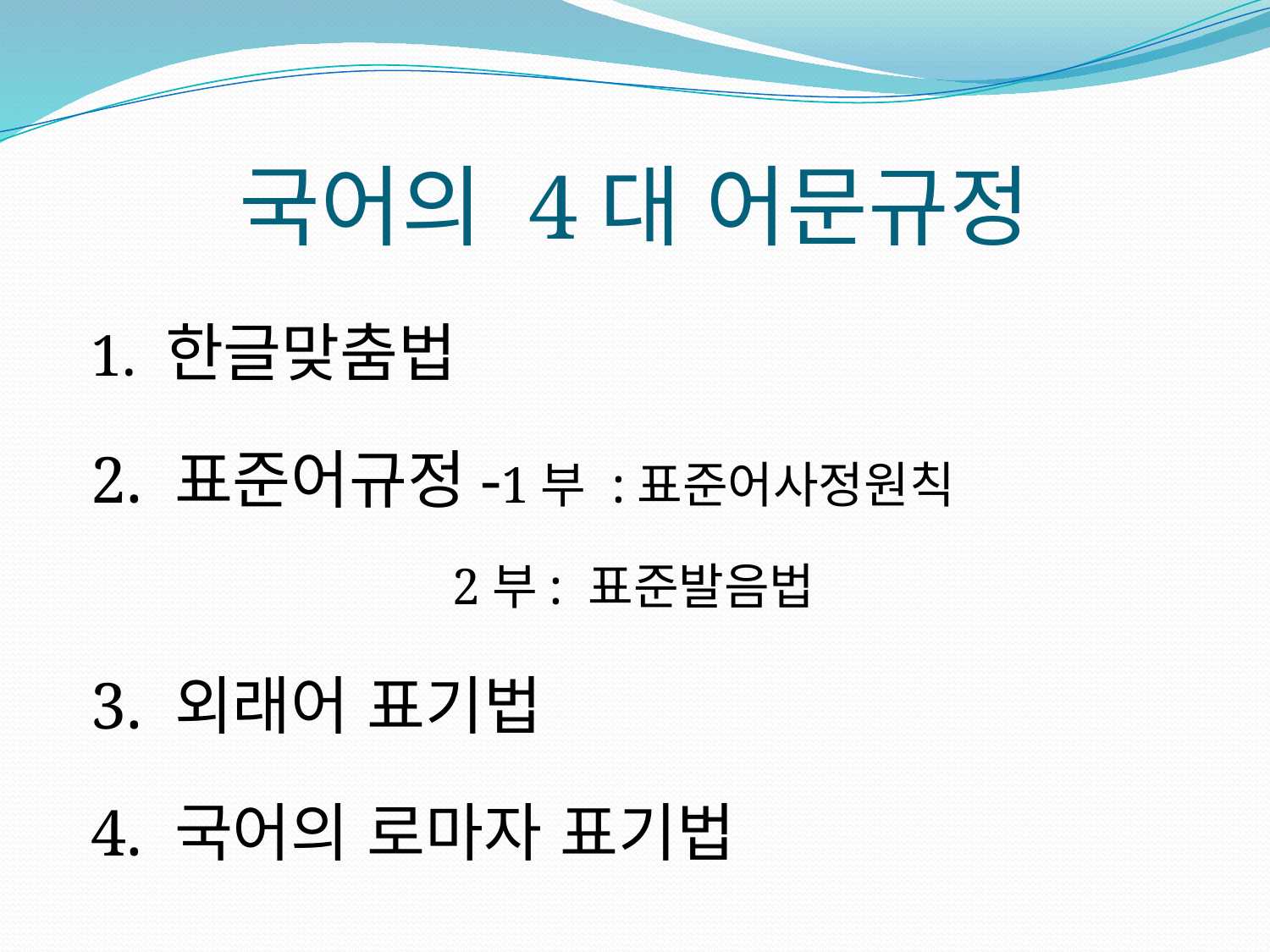

# 국어의 4대 어문규정
1. 한글맞춤법
2. 표준어규정-1부 :표준어사정원칙
                            2부: 표준발음법
3. 외래어 표기법
4. 국어의 로마자 표기법